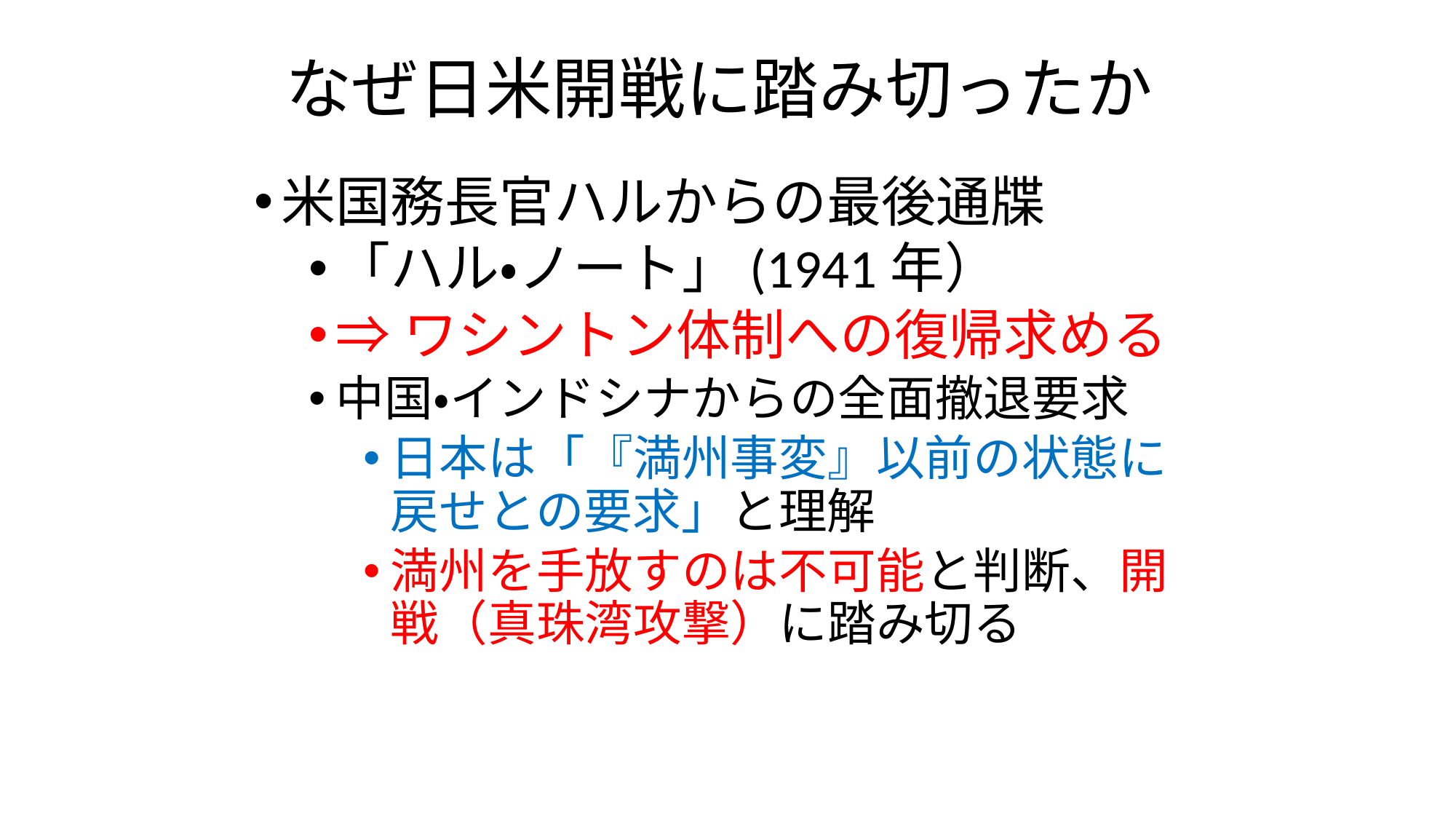

# なぜ日米開戦に踏み切ったか
米国務長官ハルからの最後通牒
「ハル・ノート」(1941年）
⇒ワシントン体制への復帰求める
中国・インドシナからの全面撤退要求
日本は「『満州事変』以前の状態に戻せとの要求」と理解
満州を手放すのは不可能と判断、開戦（真珠湾攻撃）に踏み切る